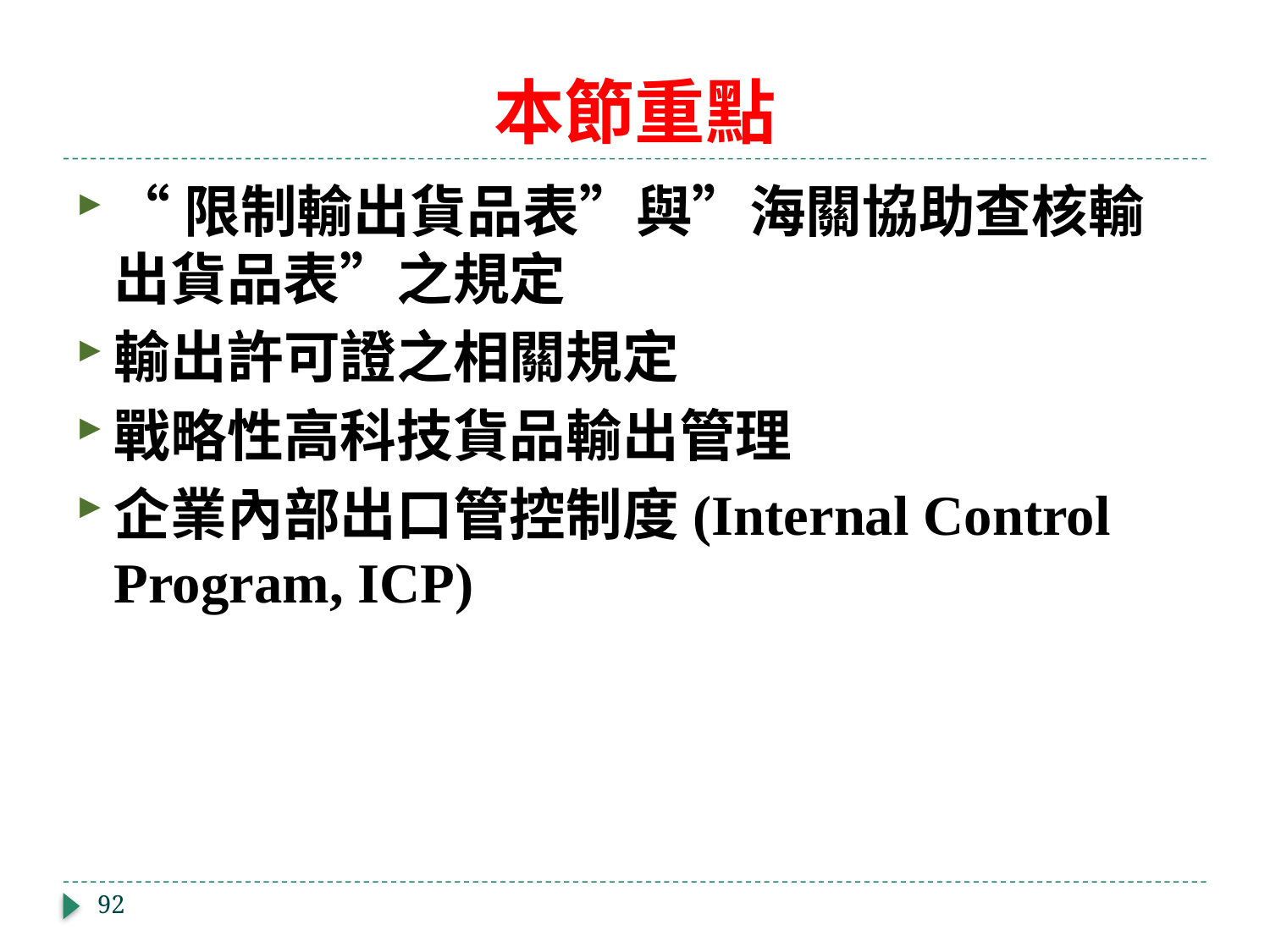

# 本節重點
“限制輸出貨品表”與”海關協助查核輸出貨品表”之規定
輸出許可證之相關規定
戰略性高科技貨品輸出管理
企業內部出口管控制度(Internal Control Program, ICP)
92